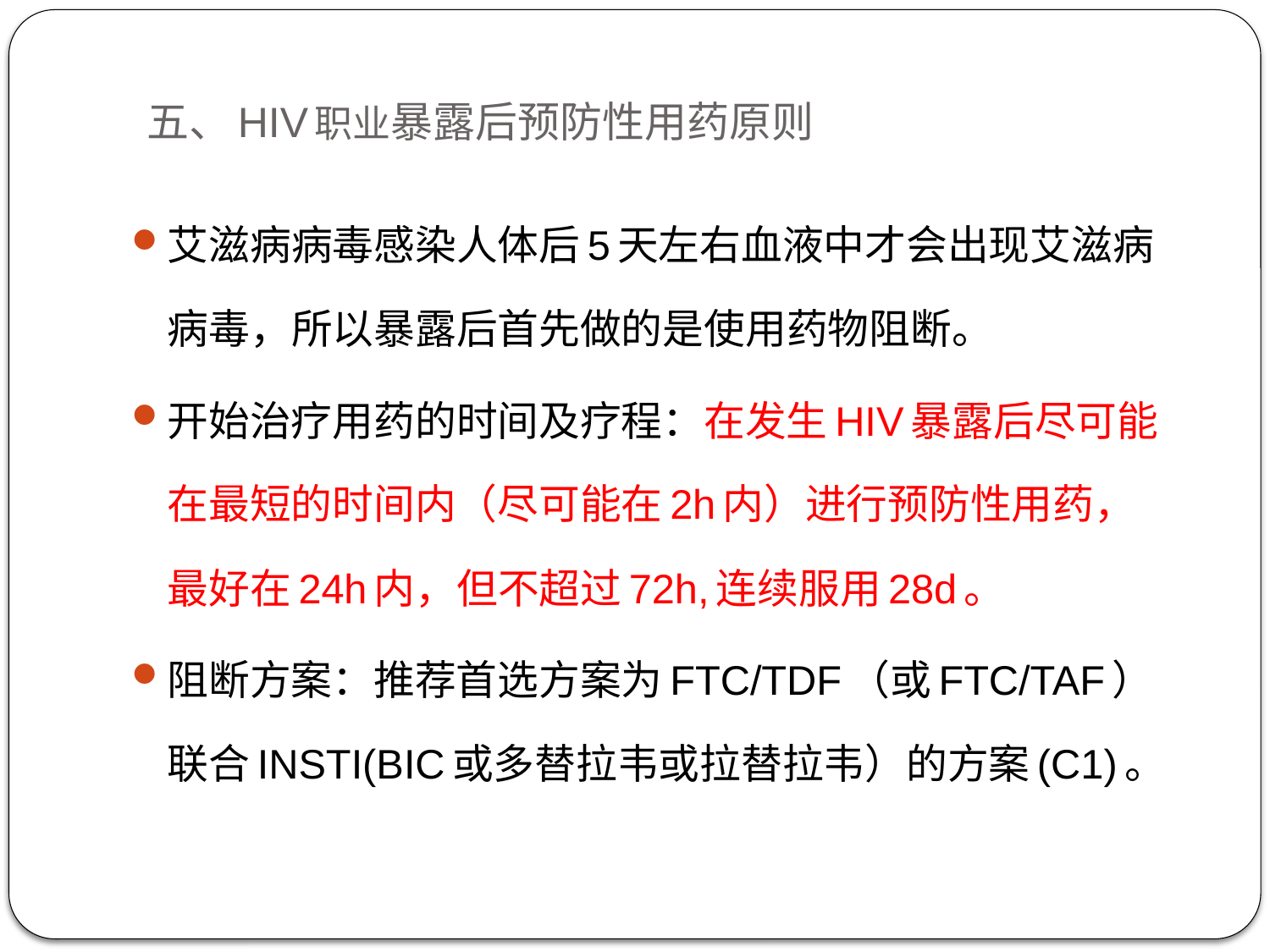

# 五、HIV职业暴露后预防性用药原则
艾滋病病毒感染人体后5天左右血液中才会出现艾滋病病毒，所以暴露后首先做的是使用药物阻断。
开始治疗用药的时间及疗程：在发生HIV暴露后尽可能在最短的时间内（尽可能在2h内）进行预防性用药，最好在24h内，但不超过72h,连续服用28d。
阻断方案：推荐首选方案为FTC/TDF（或FTC/TAF）联合INSTI(BIC或多替拉韦或拉替拉韦）的方案(C1)。